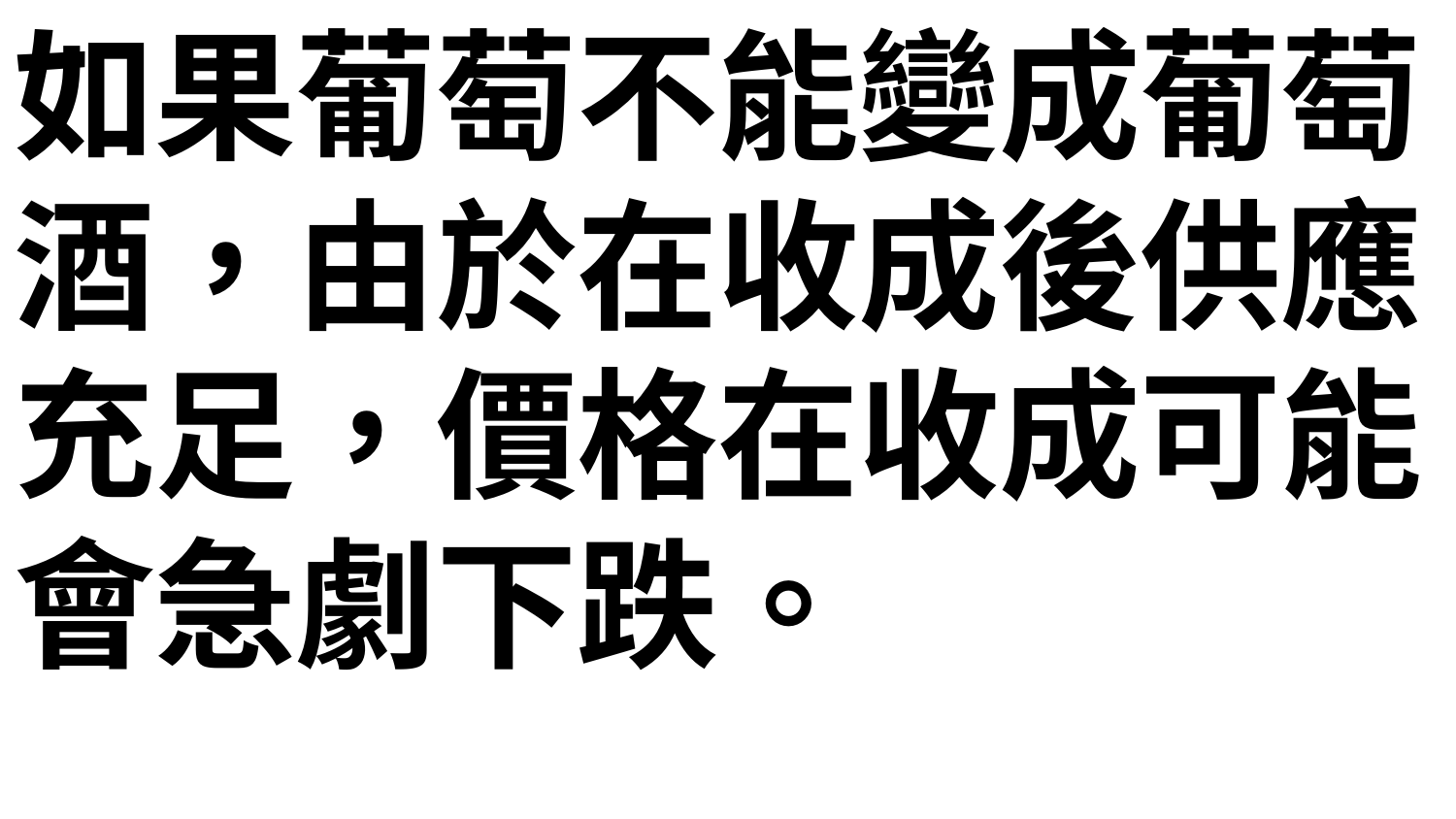

如果葡萄不能變成葡萄酒，由於在收成後供應充足，價格在收成可能會急劇下跌。